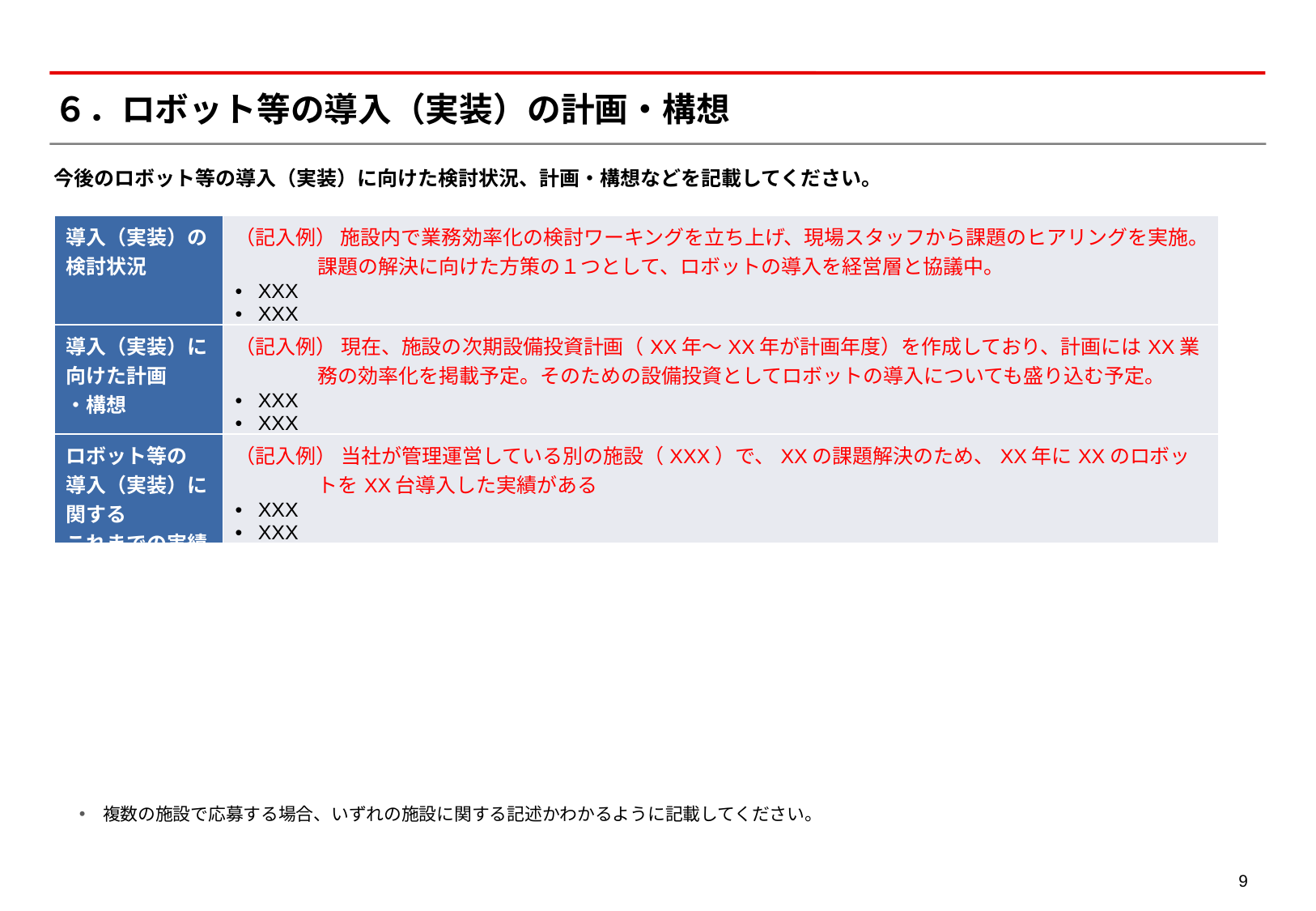

# ６．ロボット等の導入（実装）の計画・構想
今後のロボット等の導入（実装）に向けた検討状況、計画・構想などを記載してください。
| 導入（実装）の 検討状況 | （記入例） 施設内で業務効率化の検討ワーキングを立ち上げ、現場スタッフから課題のヒアリングを実施。課題の解決に向けた方策の１つとして、ロボットの導入を経営層と協議中。 XXX XXX |
| --- | --- |
| 導入（実装）に 向けた計画 ・構想 | （記入例） 現在、施設の次期設備投資計画（XX年～XX年が計画年度）を作成しており、計画にはXX業務の効率化を掲載予定。そのための設備投資としてロボットの導入についても盛り込む予定。 XXX XXX |
| ロボット等の 導入（実装）に 関する これまでの実績 | （記入例） 当社が管理運営している別の施設（XXX）で、XXの課題解決のため、XX年にXXのロボットをXX台導入した実績がある XXX XXX |
複数の施設で応募する場合、いずれの施設に関する記述かわかるように記載してください。